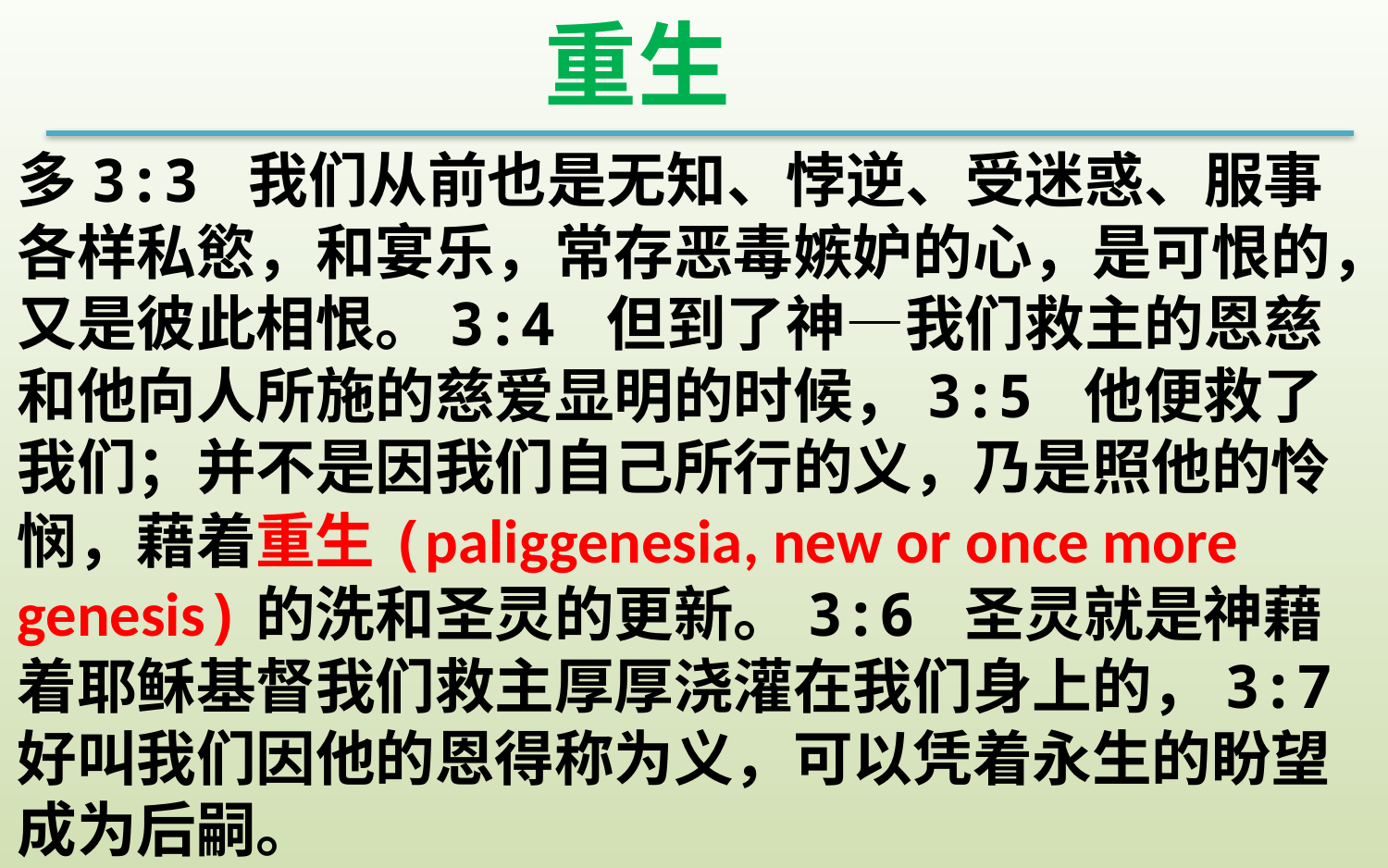

重生
多3:3 我们从前也是无知、悖逆、受迷惑、服事各样私慾，和宴乐，常存恶毒嫉妒的心，是可恨的，又是彼此相恨。3:4 但到了神―我们救主的恩慈和他向人所施的慈爱显明的时候，3:5 他便救了我们；并不是因我们自己所行的义，乃是照他的怜悯，藉着重生(paliggenesia, new or once more genesis)的洗和圣灵的更新。3:6 圣灵就是神藉着耶稣基督我们救主厚厚浇灌在我们身上的，3:7 好叫我们因他的恩得称为义，可以凭着永生的盼望成为后嗣。